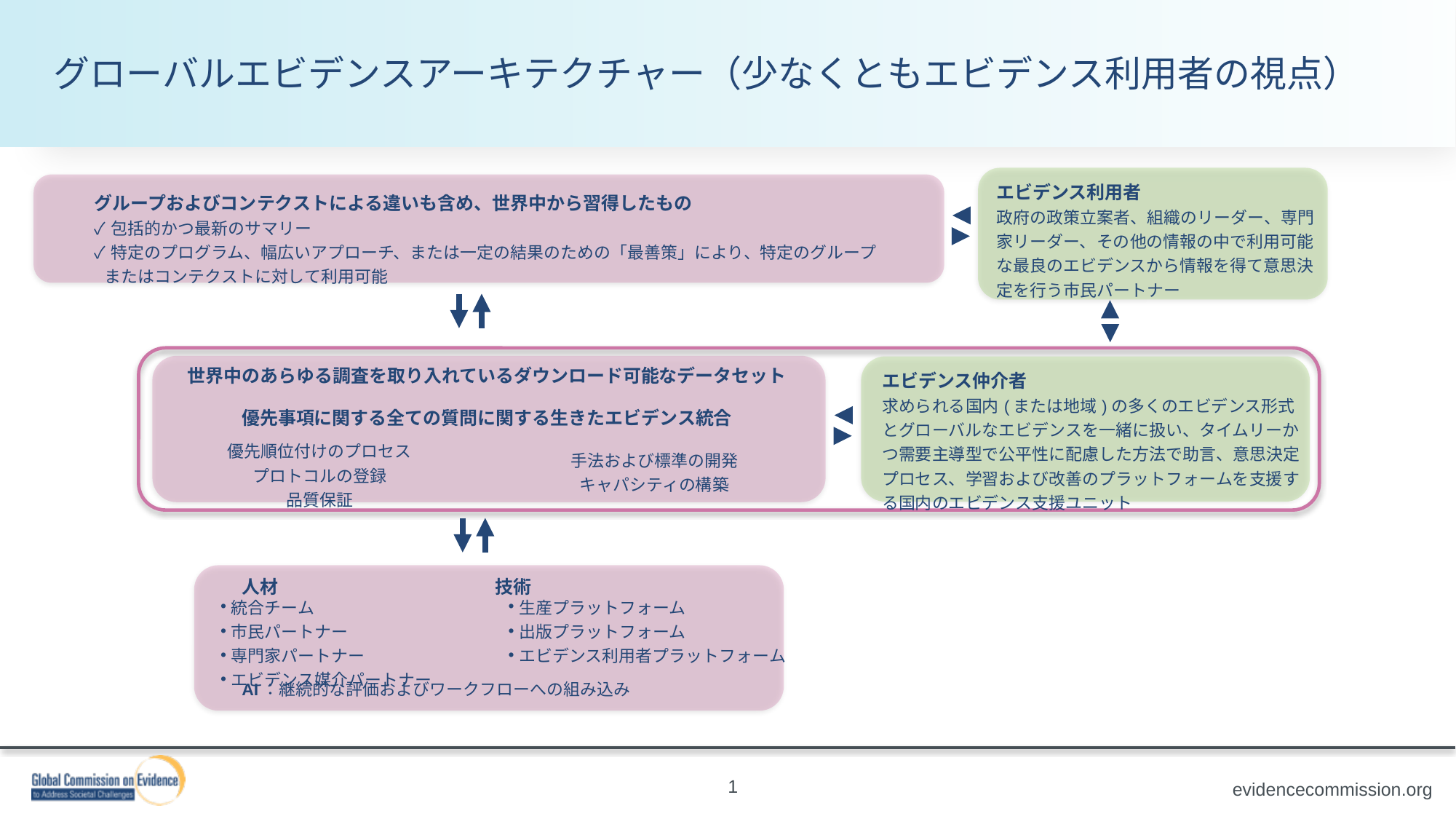

グローバルエビデンスアーキテクチャー（少なくともエビデンス利用者の視点）

| エビデンス利用者 政府の政策立案者、組織のリーダー、専門家リーダー、その他の情報の中で利用可能な最良のエビデンスから情報を得て意思決定を行う市民パートナー |
| --- |
| グループおよびコンテクストによる違いも含め、世界中から習得したもの ✓包括的かつ最新のサマリー ✓特定のプログラム、幅広いアプローチ、または一定の結果のための「最善策」により、特定のグループまたはコンテクストに対して利用可能 |
| --- |

| 世界中のあらゆる調査を取り入れているダウンロード可能なデータセット |  |
| --- | --- |
| 優先事項に関する全ての質問に関する生きたエビデンス統合 |  |
| 優先順位付けのプロセス プロトコルの登録 品質保証 | 手法および標準の開発 キャパシティの構築 |

| エビデンス仲介者 求められる国内(または地域)の多くのエビデンス形式とグローバルなエビデンスを一緒に扱い、タイムリーかつ需要主導型で公平性に配慮した方法で助言、意思決定プロセス、学習および改善のプラットフォームを支援する国内のエビデンス支援ユニット |
| --- |

| 人材 技術 |  |
| --- | --- |
| 統合チーム 市民パートナー 専門家パートナー エビデンス媒介パートナー | 生産プラットフォーム 出版プラットフォーム エビデンス利用者プラットフォーム |
| AI：継続的な評価およびワークフローへの組み込み |  |
1